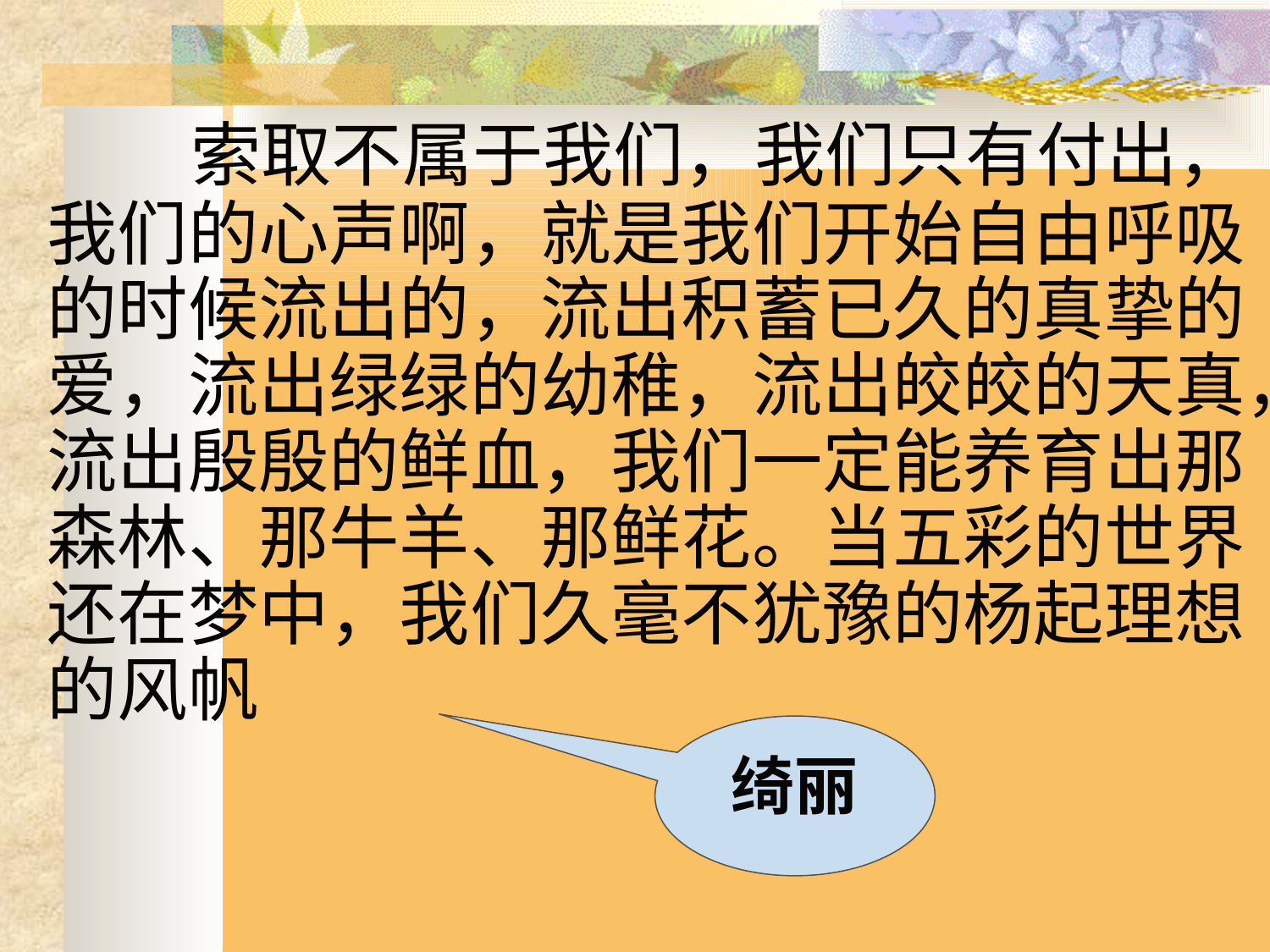

索取不属于我们，我们只有付出，我们的心声啊，就是我们开始自由呼吸的时候流出的，流出积蓄已久的真挚的爱，流出绿绿的幼稚，流出皎皎的天真，流出殷殷的鲜血，我们一定能养育出那森林、那牛羊、那鲜花。当五彩的世界还在梦中，我们久毫不犹豫的杨起理想的风帆

绮丽